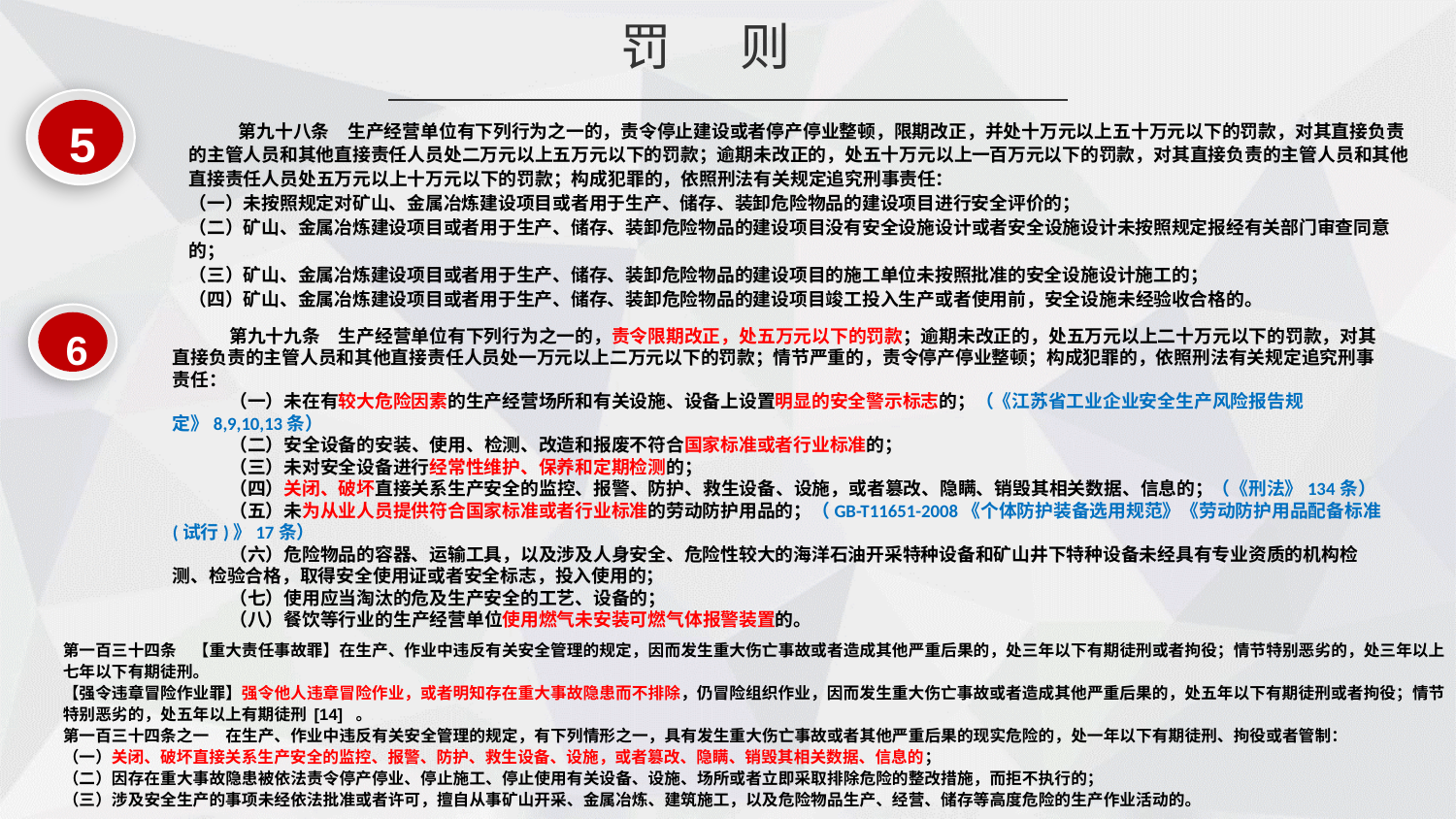

罚      则

5
           第九十八条　生产经营单位有下列行为之一的，责令停止建设或者停产停业整顿，限期改正，并处十万元以上五十万元以下的罚款，对其直接负责的主管人员和其他直接责任人员处二万元以上五万元以下的罚款；逾期未改正的，处五十万元以上一百万元以下的罚款，对其直接负责的主管人员和其他直接责任人员处五万元以上十万元以下的罚款；构成犯罪的，依照刑法有关规定追究刑事责任：
（一）未按照规定对矿山、金属冶炼建设项目或者用于生产、储存、装卸危险物品的建设项目进行安全评价的；
（二）矿山、金属冶炼建设项目或者用于生产、储存、装卸危险物品的建设项目没有安全设施设计或者安全设施设计未按照规定报经有关部门审查同意的；
（三）矿山、金属冶炼建设项目或者用于生产、储存、装卸危险物品的建设项目的施工单位未按照批准的安全设施设计施工的；
（四）矿山、金属冶炼建设项目或者用于生产、储存、装卸危险物品的建设项目竣工投入生产或者使用前，安全设施未经验收合格的。

6
第九十九条　生产经营单位有下列行为之一的，责令限期改正，处五万元以下的罚款；逾期未改正的，处五万元以上二十万元以下的罚款，对其直接负责的主管人员和其他直接责任人员处一万元以上二万元以下的罚款；情节严重的，责令停产停业整顿；构成犯罪的，依照刑法有关规定追究刑事责任：
（一）未在有较大危险因素的生产经营场所和有关设施、设备上设置明显的安全警示标志的；（《江苏省工业企业安全生产风险报告规定》8,9,10,13条）
（二）安全设备的安装、使用、检测、改造和报废不符合国家标准或者行业标准的；
（三）未对安全设备进行经常性维护、保养和定期检测的；
（四）关闭、破坏直接关系生产安全的监控、报警、防护、救生设备、设施，或者篡改、隐瞒、销毁其相关数据、信息的；（《刑法》134条）
（五）未为从业人员提供符合国家标准或者行业标准的劳动防护用品的；（GB-T11651-2008《个体防护装备选用规范》《劳动防护用品配备标准(试行)》17条）
（六）危险物品的容器、运输工具，以及涉及人身安全、危险性较大的海洋石油开采特种设备和矿山井下特种设备未经具有专业资质的机构检测、检验合格，取得安全使用证或者安全标志，投入使用的；
（七）使用应当淘汰的危及生产安全的工艺、设备的；
（八）餐饮等行业的生产经营单位使用燃气未安装可燃气体报警装置的。
第一百三十四条　【重大责任事故罪】在生产、作业中违反有关安全管理的规定，因而发生重大伤亡事故或者造成其他严重后果的，处三年以下有期徒刑或者拘役；情节特别恶劣的，处三年以上七年以下有期徒刑。
【强令违章冒险作业罪】强令他人违章冒险作业，或者明知存在重大事故隐患而不排除，仍冒险组织作业，因而发生重大伤亡事故或者造成其他严重后果的，处五年以下有期徒刑或者拘役；情节特别恶劣的，处五年以上有期徒刑 [14]  。
第一百三十四条之一　在生产、作业中违反有关安全管理的规定，有下列情形之一，具有发生重大伤亡事故或者其他严重后果的现实危险的，处一年以下有期徒刑、拘役或者管制：
（一）关闭、破坏直接关系生产安全的监控、报警、防护、救生设备、设施，或者篡改、隐瞒、销毁其相关数据、信息的；
（二）因存在重大事故隐患被依法责令停产停业、停止施工、停止使用有关设备、设施、场所或者立即采取排除危险的整改措施，而拒不执行的；
（三）涉及安全生产的事项未经依法批准或者许可，擅自从事矿山开采、金属冶炼、建筑施工，以及危险物品生产、经营、储存等高度危险的生产作业活动的。